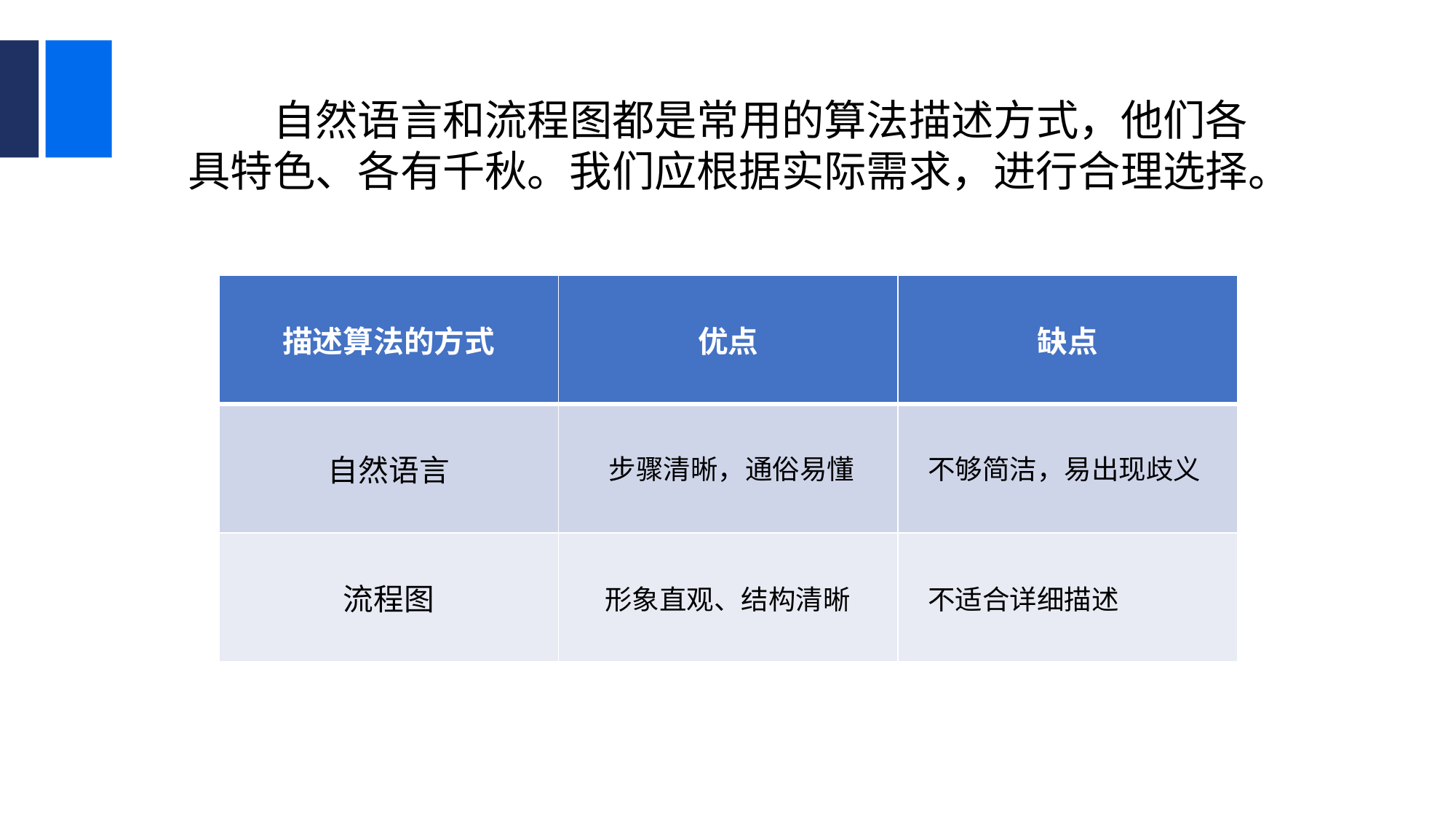

自然语言和流程图都是常用的算法描述方式，他们各具特色、各有千秋。我们应根据实际需求，进行合理选择。
| 描述算法的方式 | 优点 | 缺点 |
| --- | --- | --- |
| 自然语言 |  |  |
| 流程图 |  |  |
步骤清晰，通俗易懂
不够简洁，易出现歧义
形象直观、结构清晰
不适合详细描述